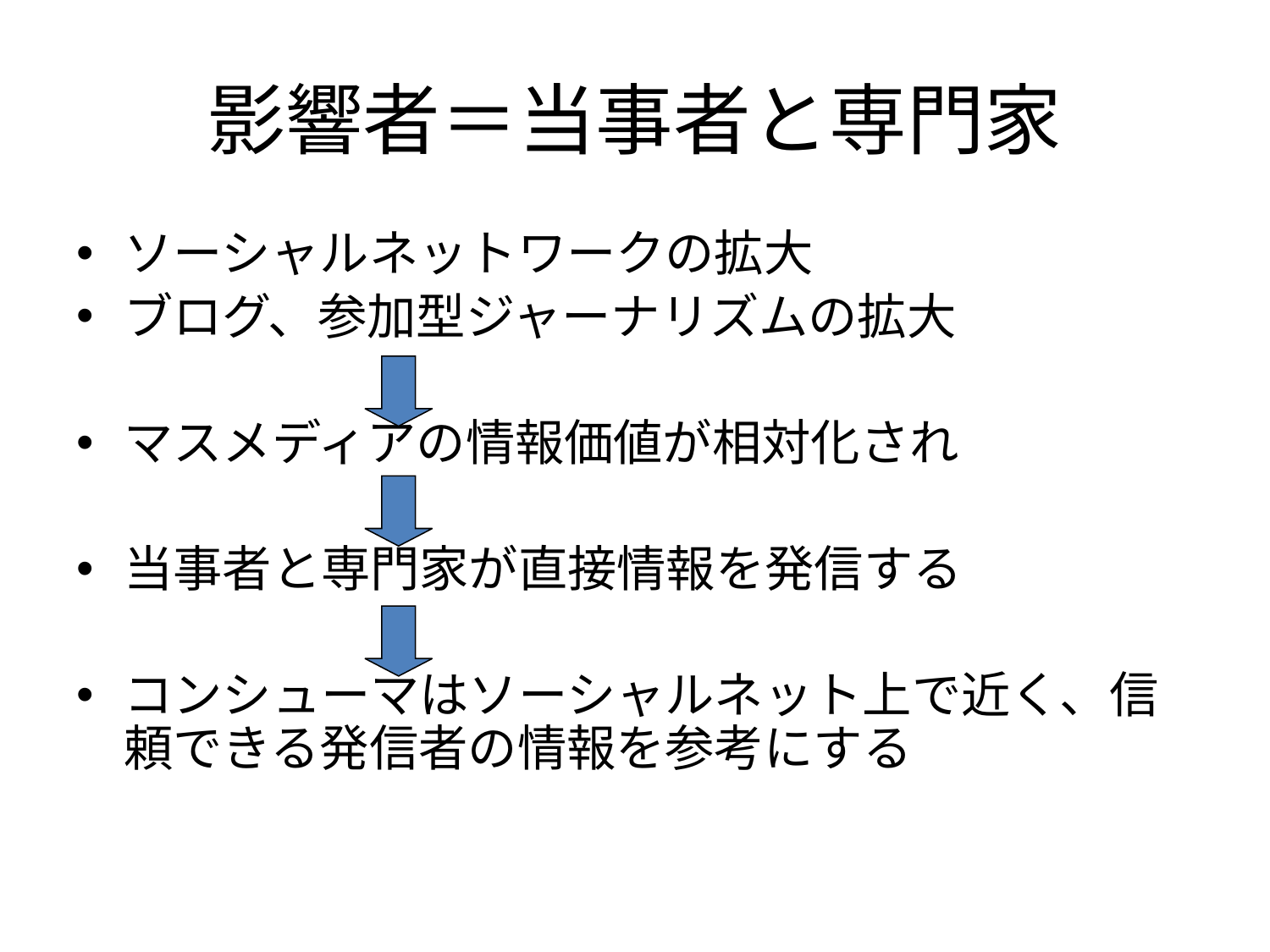

# 影響者＝当事者と専門家
ソーシャルネットワークの拡大
ブログ、参加型ジャーナリズムの拡大

マスメディアの情報価値が相対化され

当事者と専門家が直接情報を発信する

コンシューマはソーシャルネット上で近く、信頼できる発信者の情報を参考にする